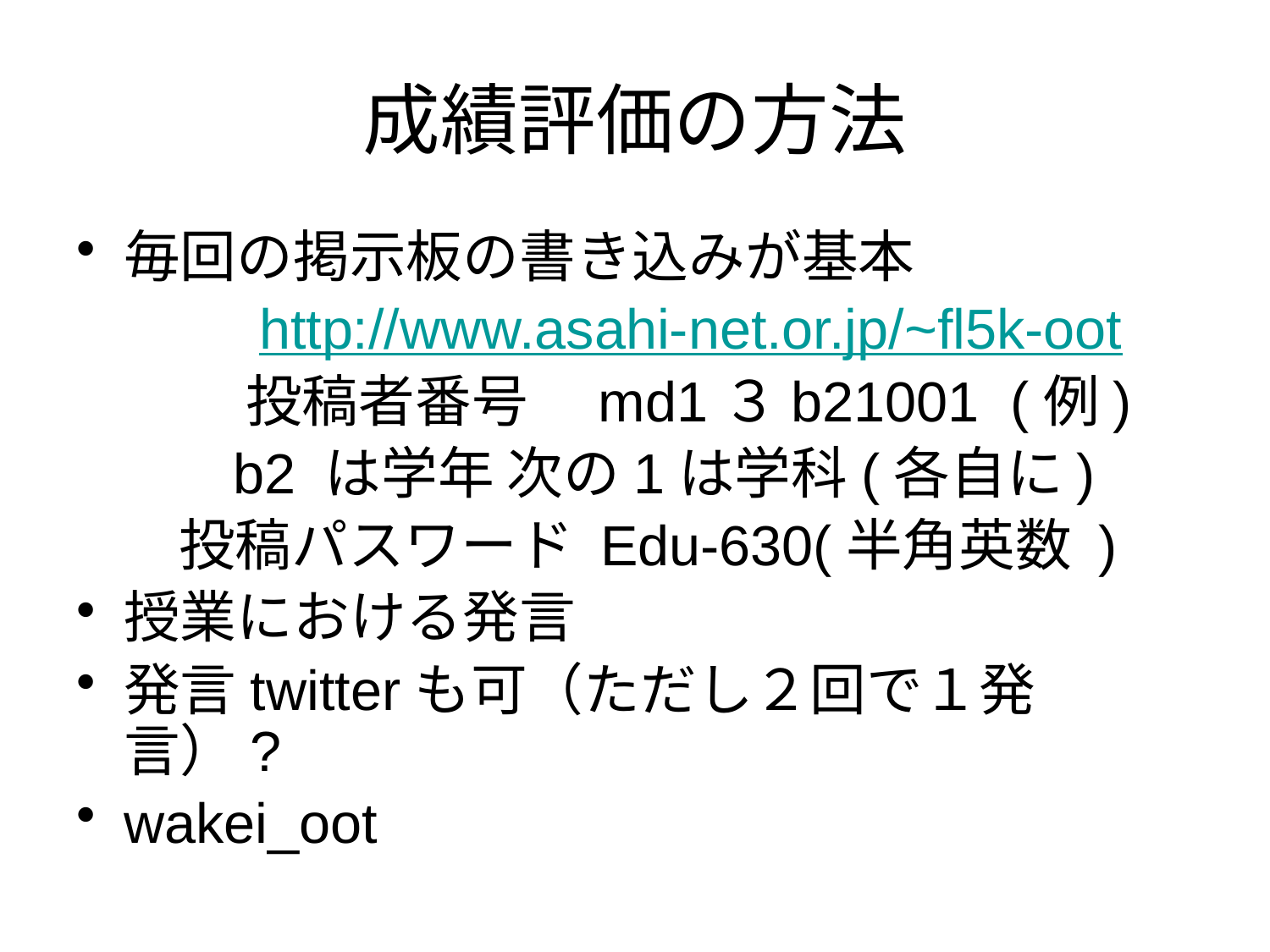

# 成績評価の方法
毎回の掲示板の書き込みが基本
　　　http://www.asahi-net.or.jp/~fl5k-oot
　　　投稿者番号　md1３b21001  (例)
          b2 は学年 次の1は学科(各自に)
       投稿パスワード Edu-630(半角英数 )
授業における発言
発言twitterも可（ただし２回で１発言）?
wakei_oot